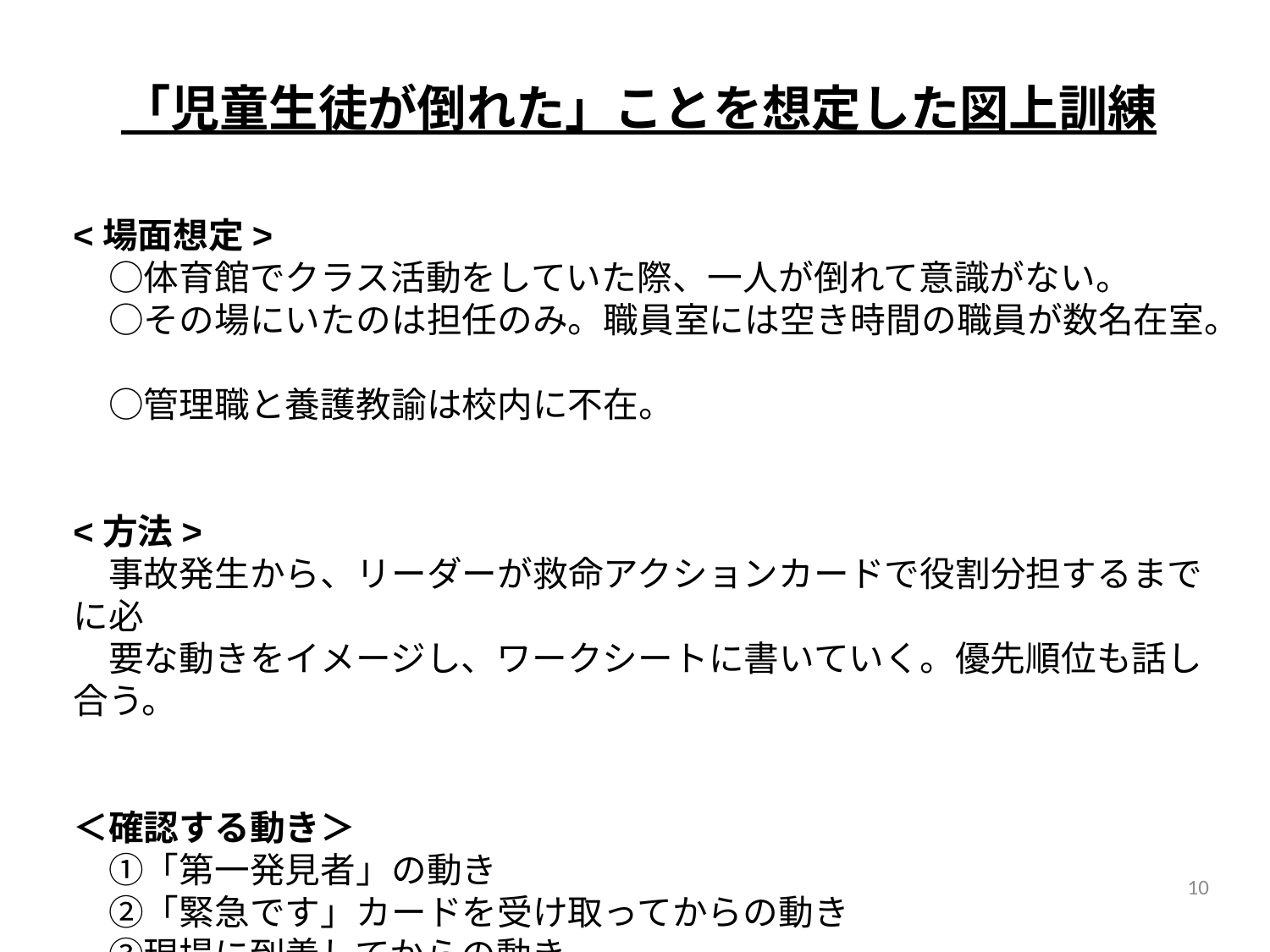

「児童生徒が倒れた」ことを想定した図上訓練

<場面想定>
　○体育館でクラス活動をしていた際、一人が倒れて意識がない。
　○その場にいたのは担任のみ。職員室には空き時間の職員が数名在室。
　○管理職と養護教諭は校内に不在。

<方法>
　事故発生から、リーダーが救命アクションカードで役割分担するまでに必
　要な動きをイメージし、ワークシートに書いていく。優先順位も話し合う。

＜確認する動き＞
　①「第一発見者」の動き
　②「緊急です」カードを受け取ってからの動き
　③現場に到着してからの動き
10